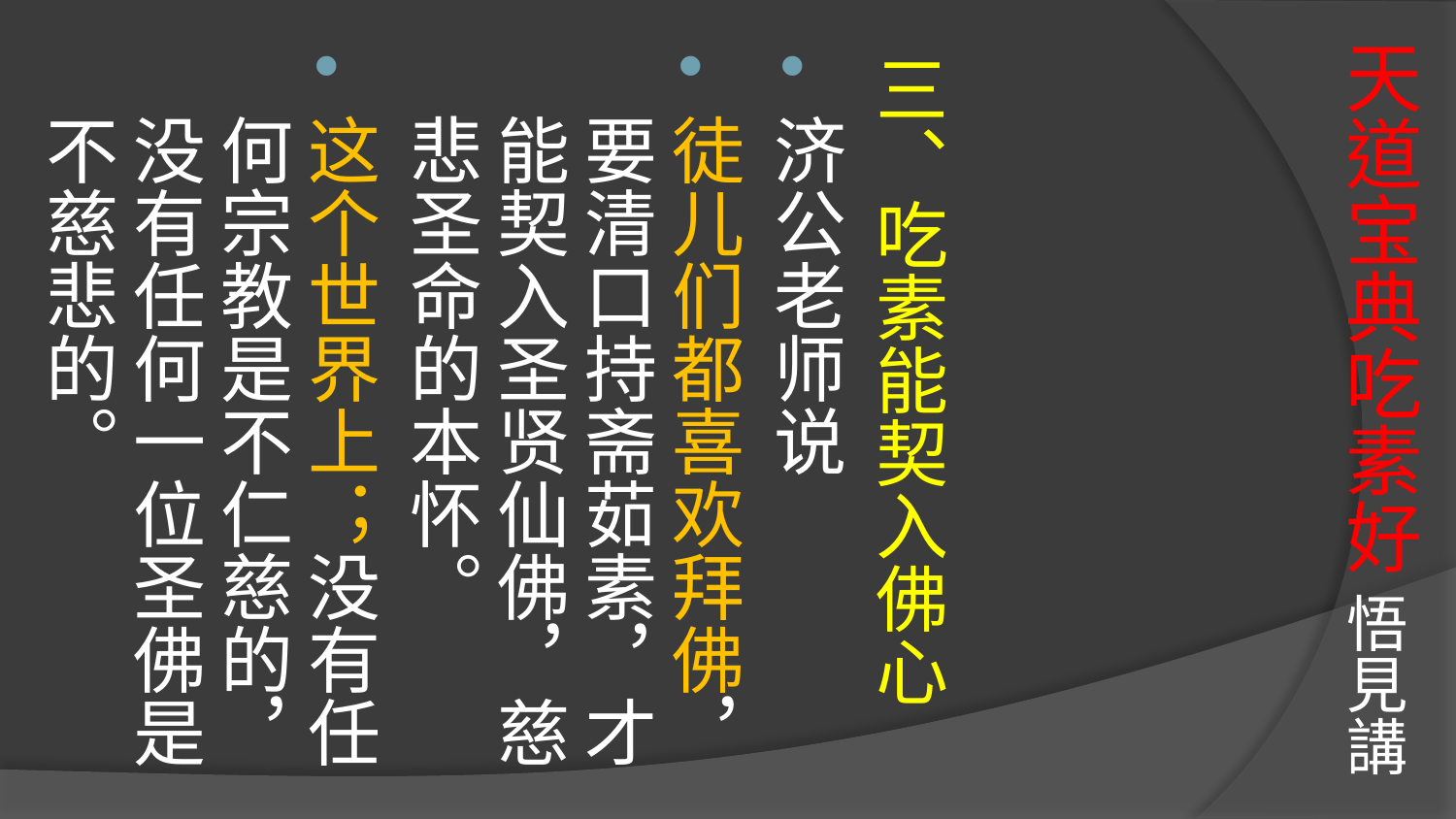

# 天道宝典吃素好 悟見講
三、吃素能契入佛心
济公老师说
徒儿们都喜欢拜佛，要清口持斋茹素，才能契入圣贤仙佛，慈悲圣命的本怀。
这个世界上；没有任何宗教是不仁慈的，没有任何一位圣佛是不慈悲的。